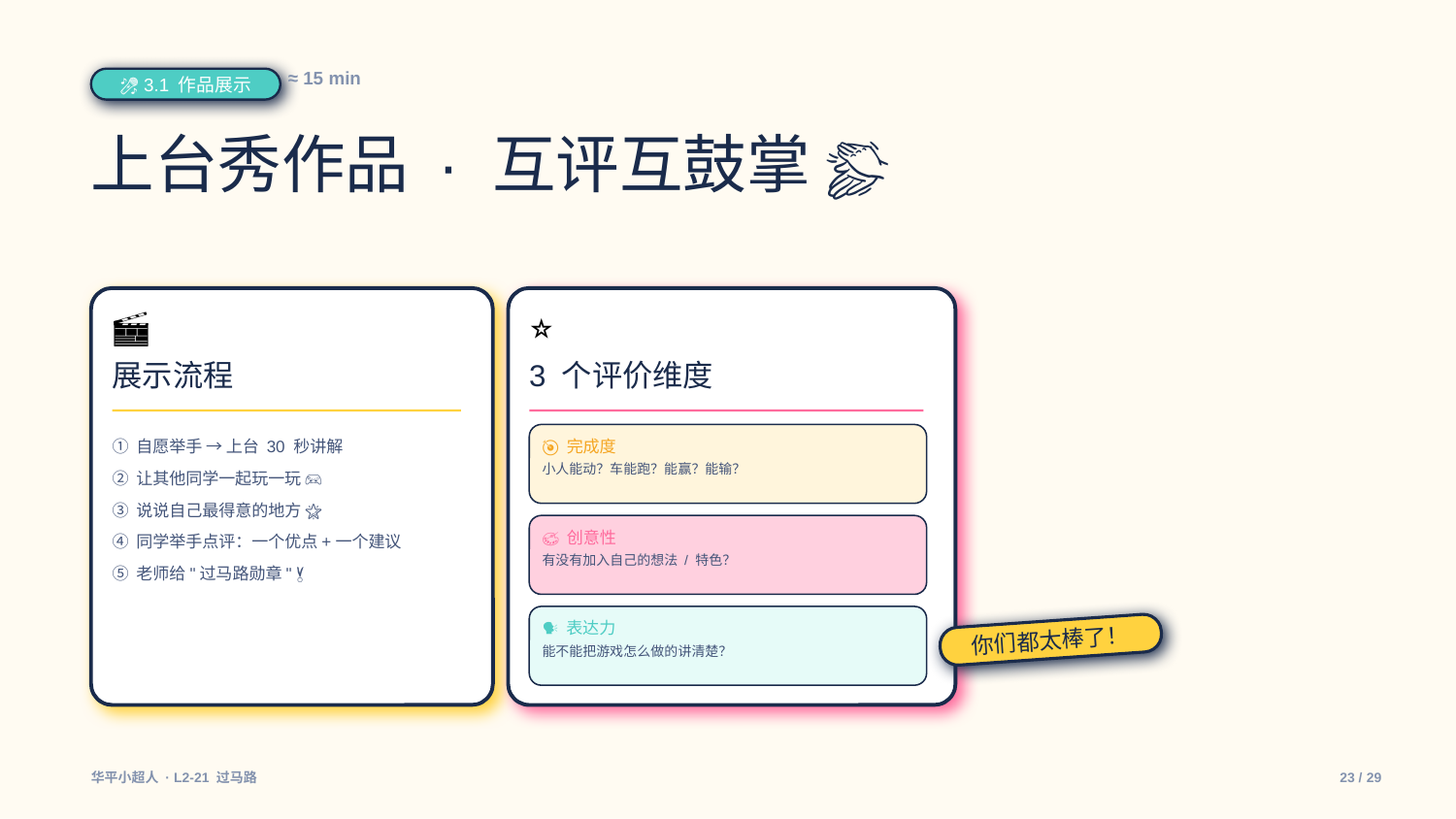

🎤 3.1 作品展示
≈ 15 min
上台秀作品 · 互评互鼓掌 👏

🎬
⭐
展示流程
3 个评价维度

① 自愿举手 → 上台 30 秒讲解
② 让其他同学一起玩一玩 🎮
③ 说说自己最得意的地方 🌟
④ 同学举手点评：一个优点+一个建议
⑤ 老师给"过马路勋章" 🏅

🎯 完成度
小人能动？车能跑？能赢？能输？

🎨 创意性
有没有加入自己的想法 / 特色？
你们都太棒了！

🗣 表达力
能不能把游戏怎么做的讲清楚？
华平小超人 · L2-21 过马路
23 / 29